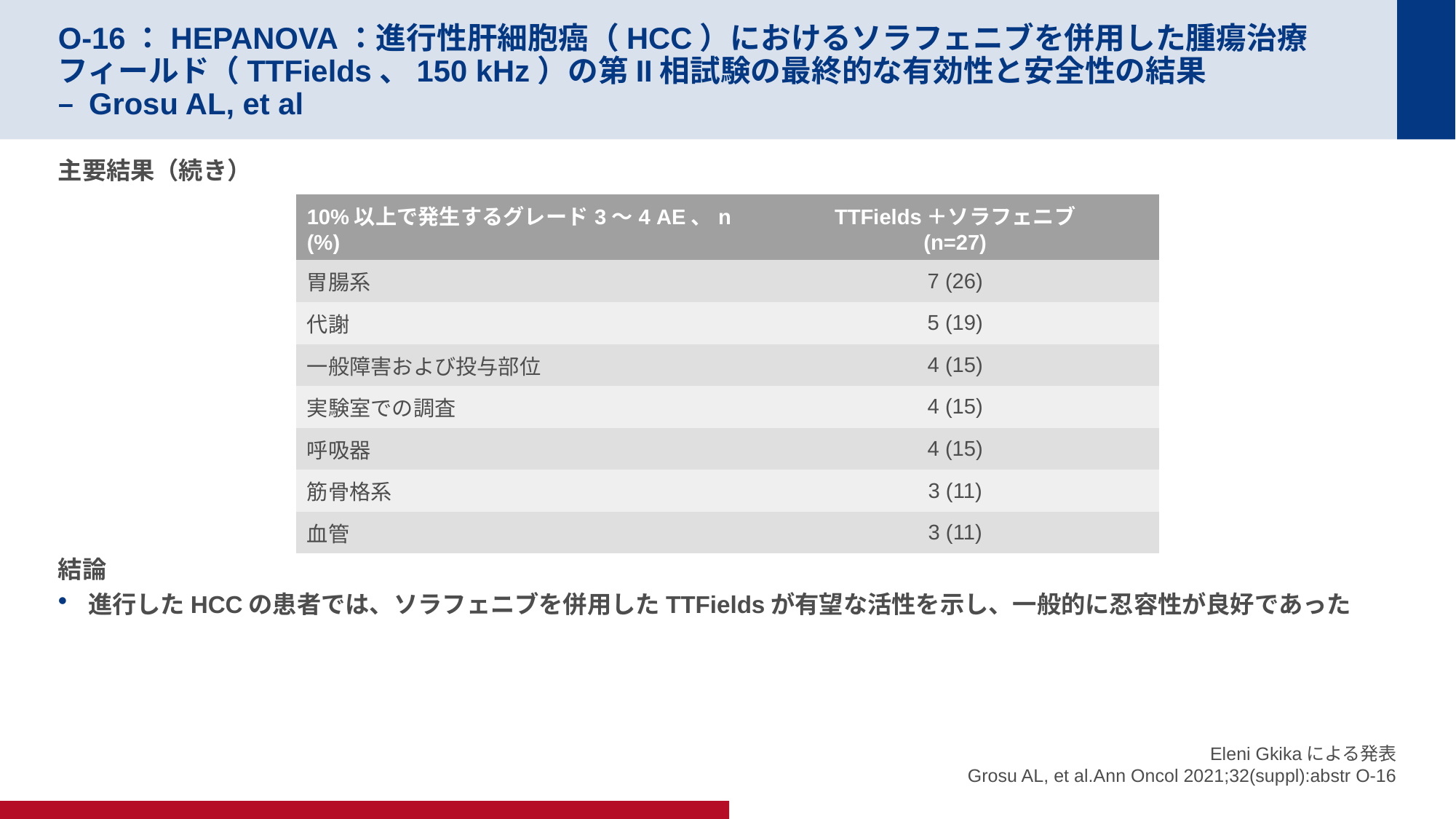

# O-16：HEPANOVA：進行性肝細胞癌（HCC）におけるソラフェニブを併用した腫瘍治療フィールド（TTFields、150 kHz）の第II相試験の最終的な有効性と安全性の結果 – Grosu AL, et al
主要結果（続き）
結論
進行したHCCの患者では、ソラフェニブを併用したTTFieldsが有望な活性を示し、一般的に忍容性が良好であった
| 10%以上で発生するグレード3〜4 AE、n (%) | TTFields＋ソラフェニブ (n=27) |
| --- | --- |
| 胃腸系 | 7 (26) |
| 代謝 | 5 (19) |
| 一般障害および投与部位 | 4 (15) |
| 実験室での調査 | 4 (15) |
| 呼吸器 | 4 (15) |
| 筋骨格系 | 3 (11) |
| 血管 | 3 (11) |
Eleni Gkikaによる発表
Grosu AL, et al.Ann Oncol 2021;32(suppl):abstr O-16